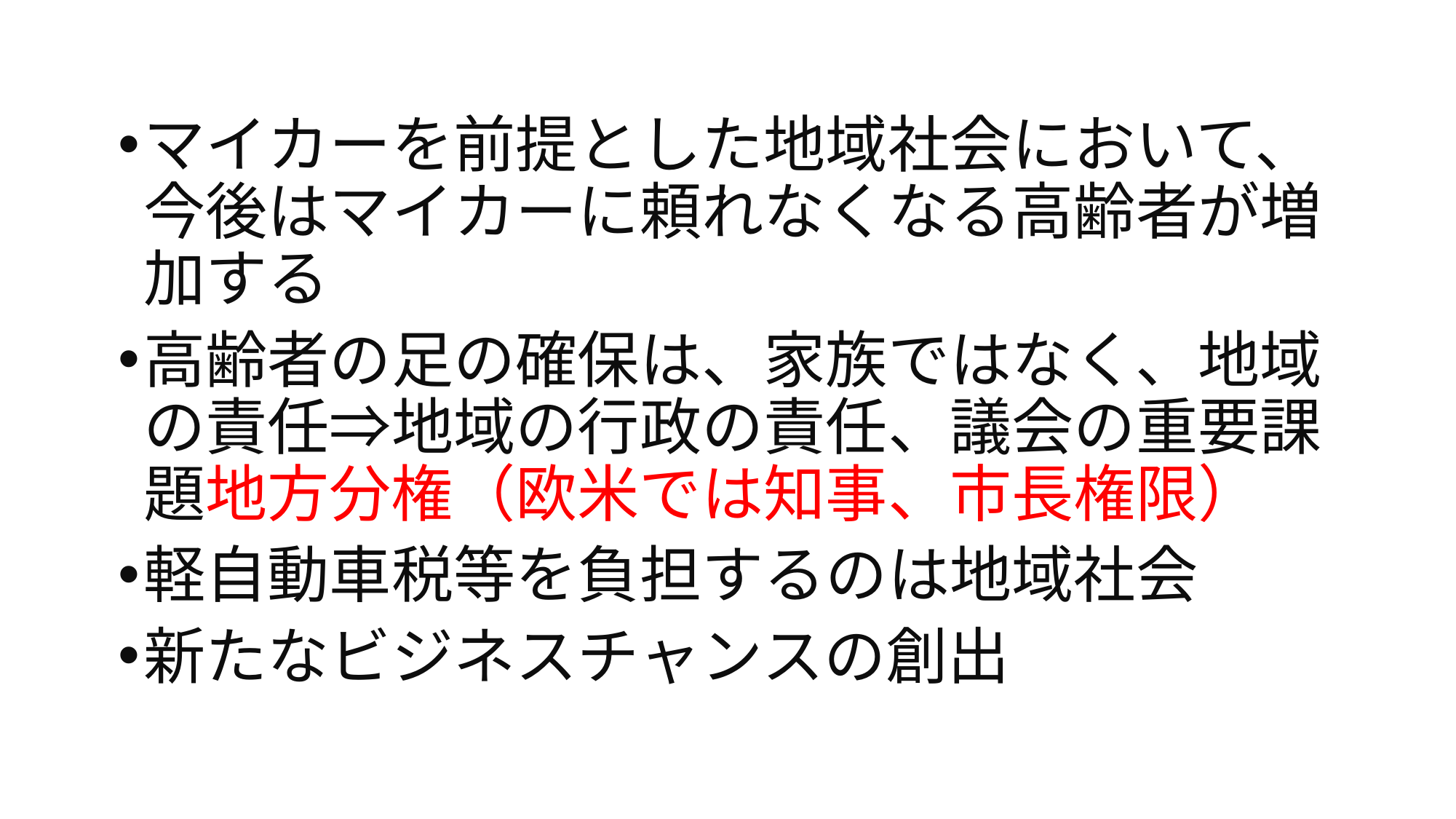

マイカーを前提とした地域社会において、今後はマイカーに頼れなくなる高齢者が増加する
高齢者の足の確保は、家族ではなく、地域の責任⇒地域の行政の責任、議会の重要課題地方分権（欧米では知事、市長権限）
軽自動車税等を負担するのは地域社会
新たなビジネスチャンスの創出